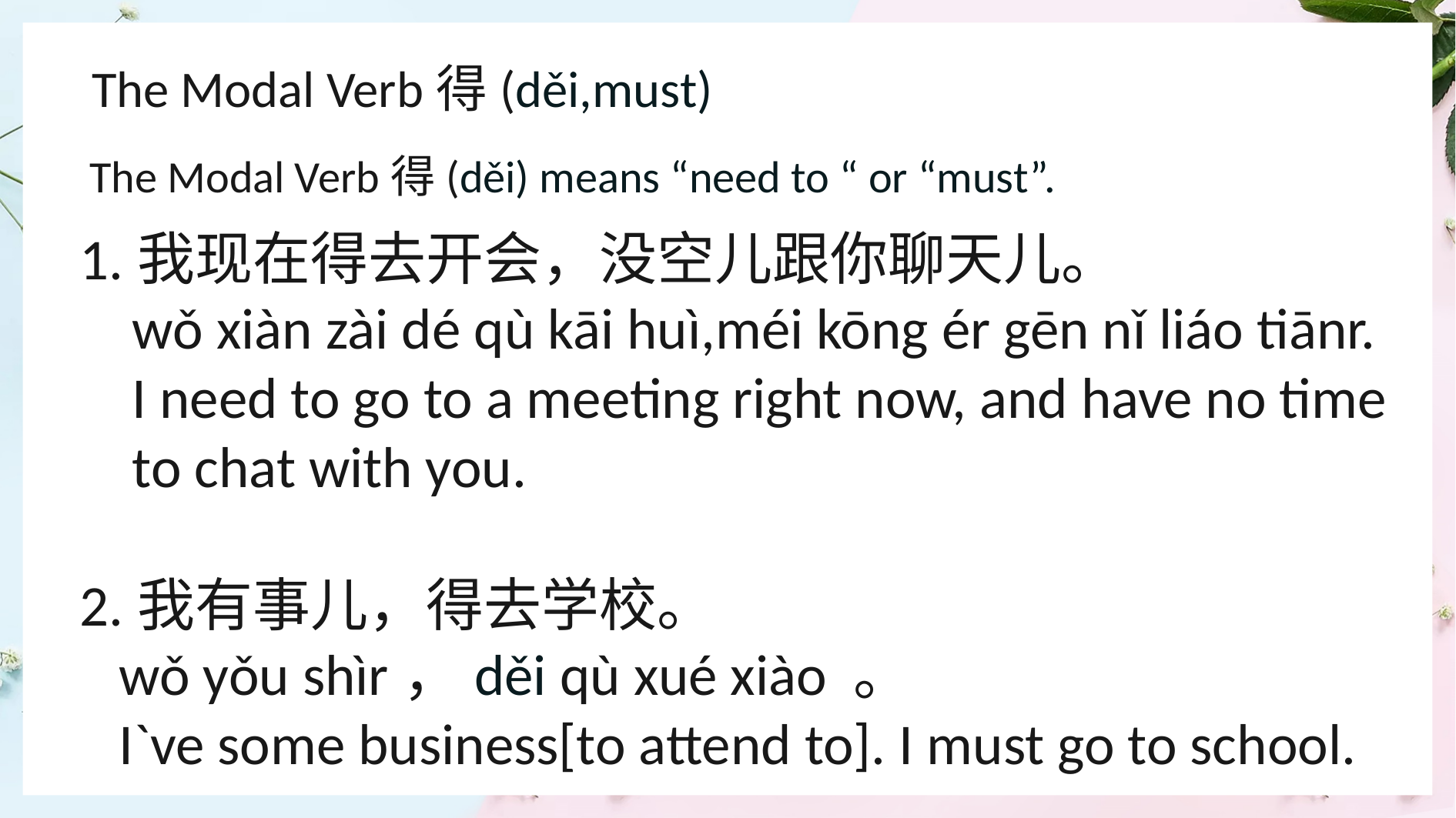

The Modal Verb得(děi,must)
The Modal Verb得(děi) means “need to “ or “must”.
1.我现在得去开会，没空儿跟你聊天儿。
    wǒ xiàn zài dé qù kāi huì,méi kōng ér gēn nǐ liáo tiānr.
    I need to go to a meeting right now, and have no time
    to chat with you.

2.我有事儿，得去学校。
   wǒ yǒu shìr，děi qù xué xiào 。
   I`ve some business[to attend to]. I must go to school.
1